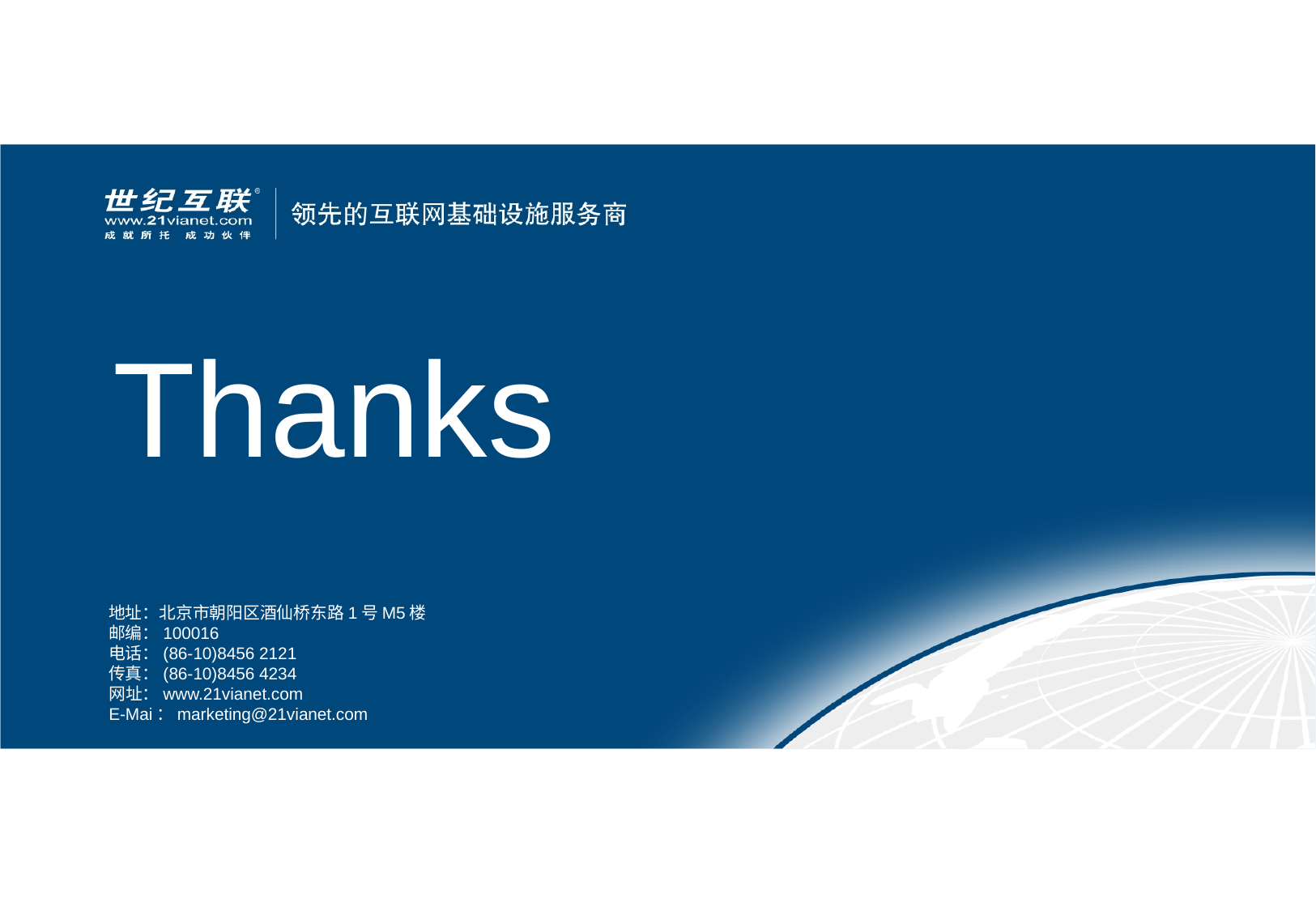

Thanks
地址：北京市朝阳区酒仙桥东路1号M5楼
邮编：100016
电话：(86-10)8456 2121
传真：(86-10)8456 4234
网址：www.21vianet.com
E-Mai：marketing@21vianet.com